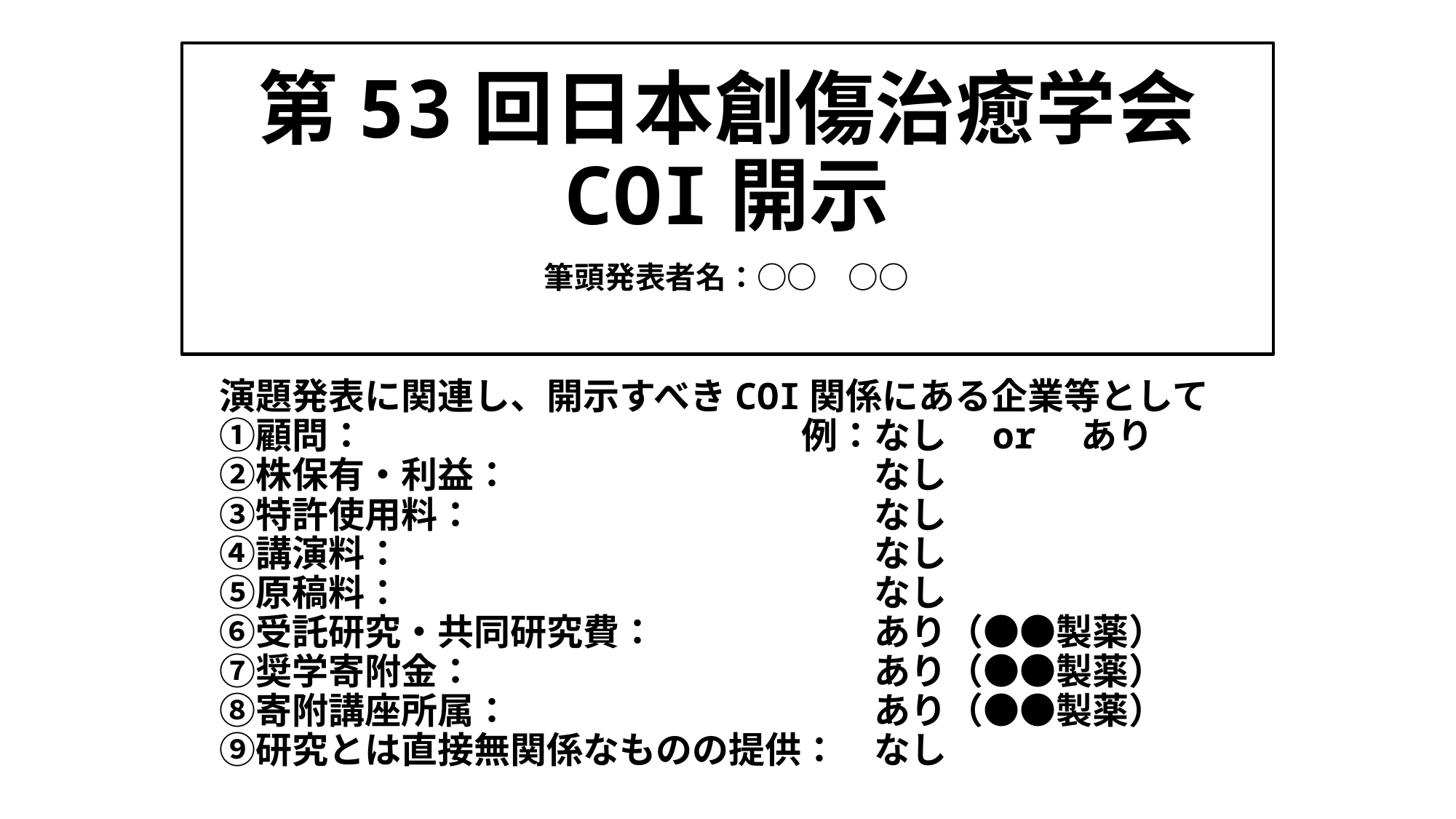

# 第53回日本創傷治癒学会 COI開示
筆頭発表者名：○○　○○
演題発表に関連し、開示すべきCOI関係にある企業等として
①顧問：　　　　　　　　　　　　例：なし　or　あり
②株保有・利益：　　　　　　　　　　なし
③特許使用料：　　　　　　　　　　　なし
④講演料：　　　　　　　　　　　　　なし
⑤原稿料：　　　　　　　　　　　　　なし
⑥受託研究・共同研究費：　　　　　　あり（●●製薬）　
⑦奨学寄附金：　　　　　　　　　　　あり（●●製薬）　
⑧寄附講座所属：　　　　　　　　　　あり（●●製薬）　
⑨研究とは直接無関係なものの提供：　なし